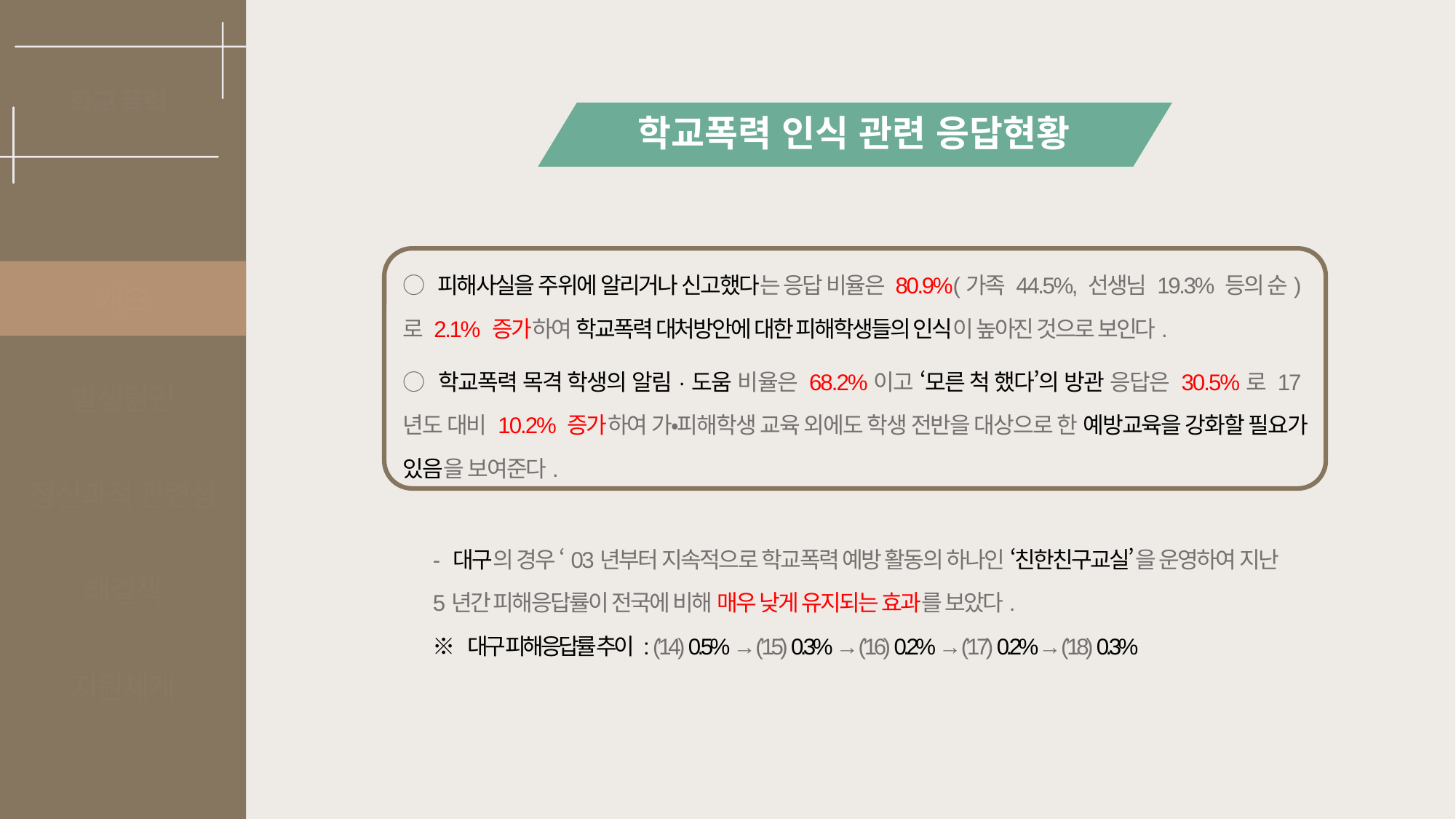

학교 폭력

학교폭력 인식 관련 응답현황

○ 피해사실을 주위에 알리거나 신고했다는 응답 비율은 80.9%(가족 44.5%, 선생님 19.3% 등의 순)로 2.1% 증가하여 학교폭력 대처방안에 대한 피해학생들의 인식이 높아진 것으로 보인다.
○ 학교폭력 목격 학생의 알림·도움 비율은 68.2%이고 ‘모른 척 했다’의 방관 응답은 30.5%로 17년도 대비 10.2% 증가하여 가•피해학생 교육 외에도 학생 전반을 대상으로 한 예방교육을 강화할 필요가 있음을 보여준다.

개요
발생원인
정신과적 관련성
- 대구의 경우 ‘03년부터 지속적으로 학교폭력 예방 활동의 하나인 ‘친한친구교실’을 운영하여 지난 5년간 피해응답률이 전국에 비해 매우 낮게 유지되는 효과를 보았다.
※ 대구 피해응답률 추이 : (’14) 0.5% → (’15) 0.3% → (’16) 0.2% → (’17) 0.2%→ (’18) 0.3%
해결책
지원체계